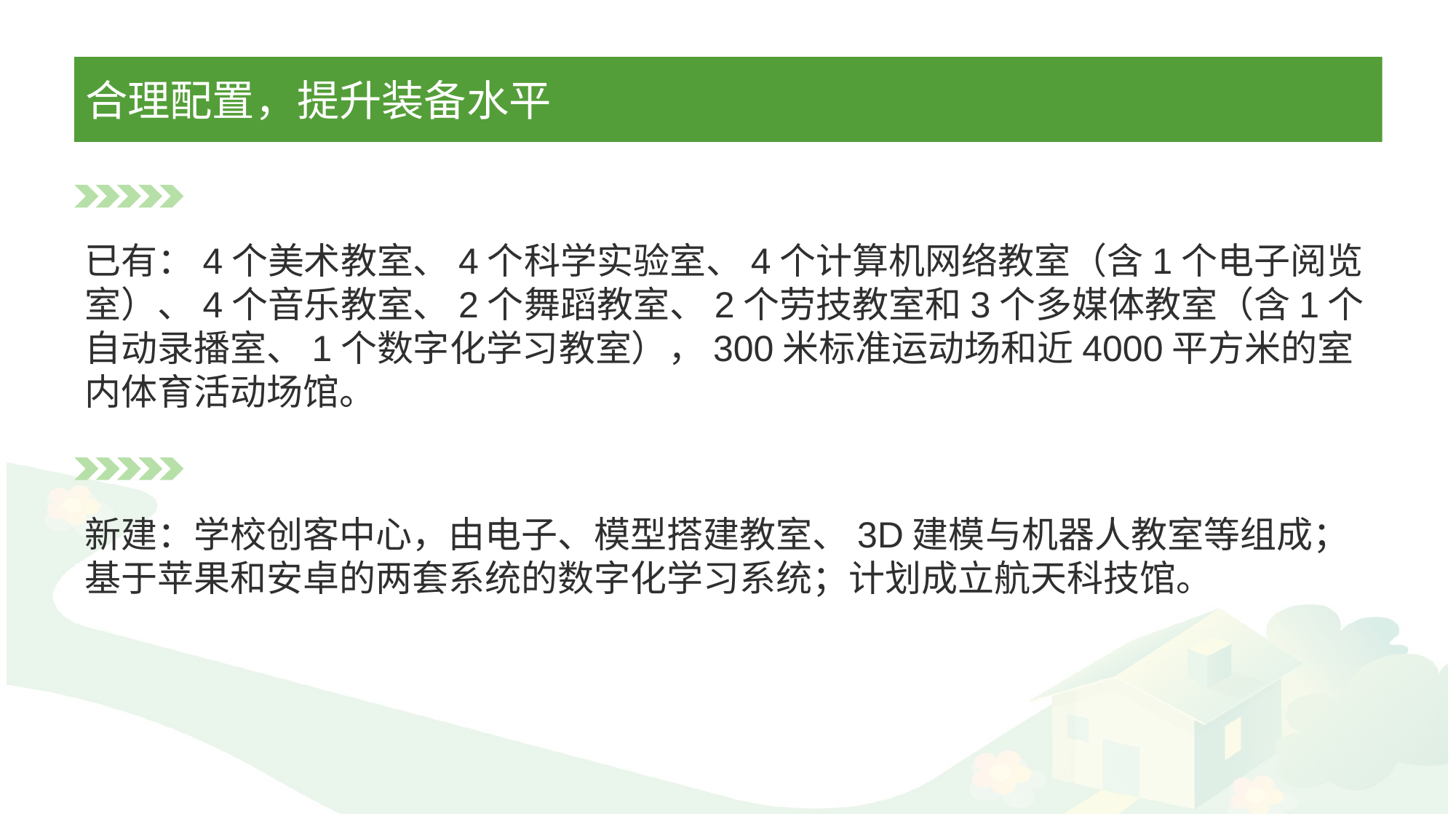

# 合理配置，提升装备水平
已有：4个美术教室、4个科学实验室、4个计算机网络教室（含1个电子阅览室）、4个音乐教室、2个舞蹈教室、2个劳技教室和3个多媒体教室（含1个自动录播室、1个数字化学习教室），300米标准运动场和近4000平方米的室内体育活动场馆。
新建：学校创客中心，由电子、模型搭建教室、3D建模与机器人教室等组成；基于苹果和安卓的两套系统的数字化学习系统；计划成立航天科技馆。